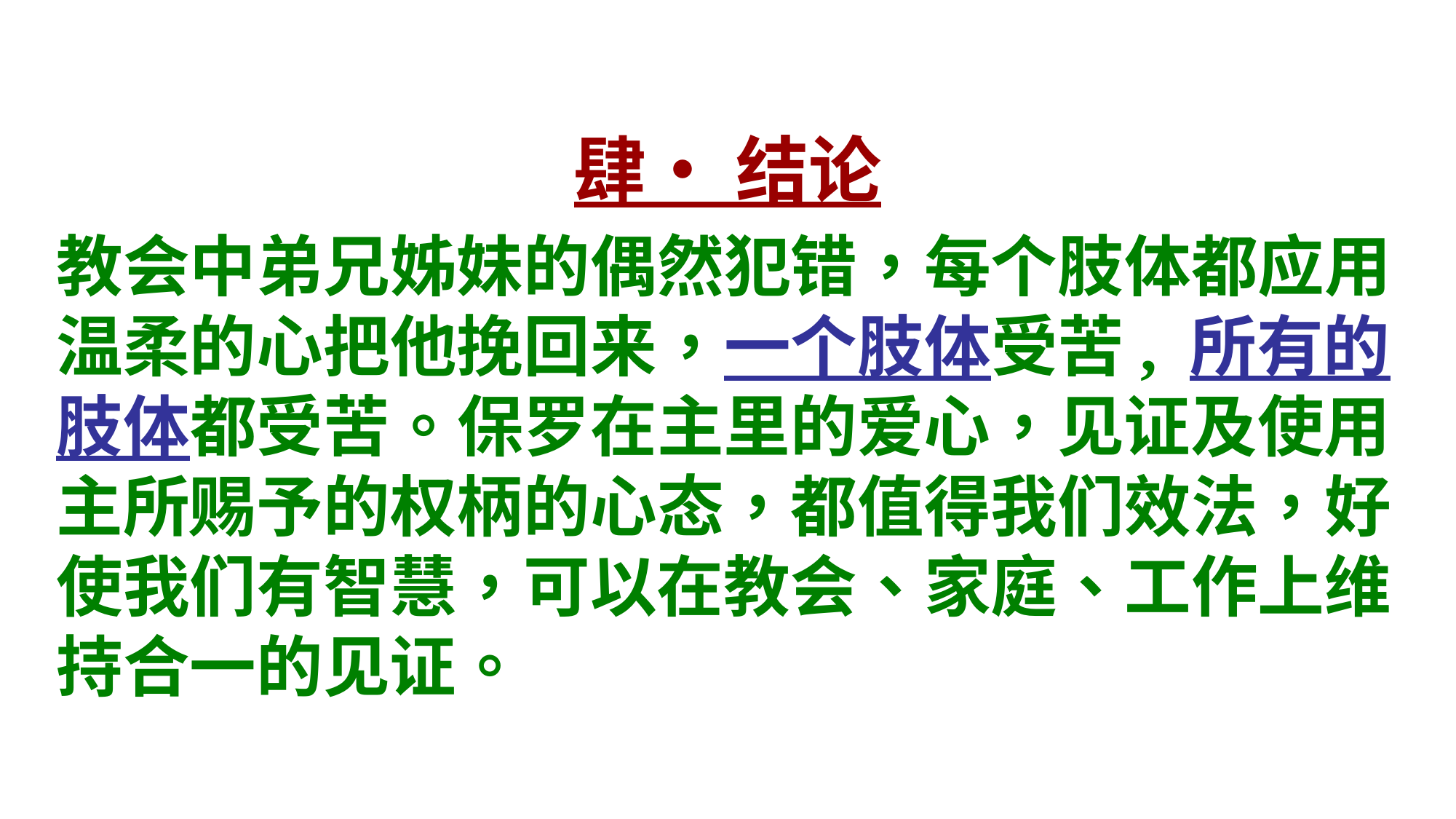

肆‧ 结论
教会中弟兄姊妹的偶然犯错，每个肢体都应用温柔的心把他挽回来，一个肢体受苦, 所有的肢体都受苦。保罗在主里的爱心，见证及使用主所赐予的权柄的心态，都值得我们效法，好使我们有智慧，可以在教会、家庭、工作上维持合一的见证。